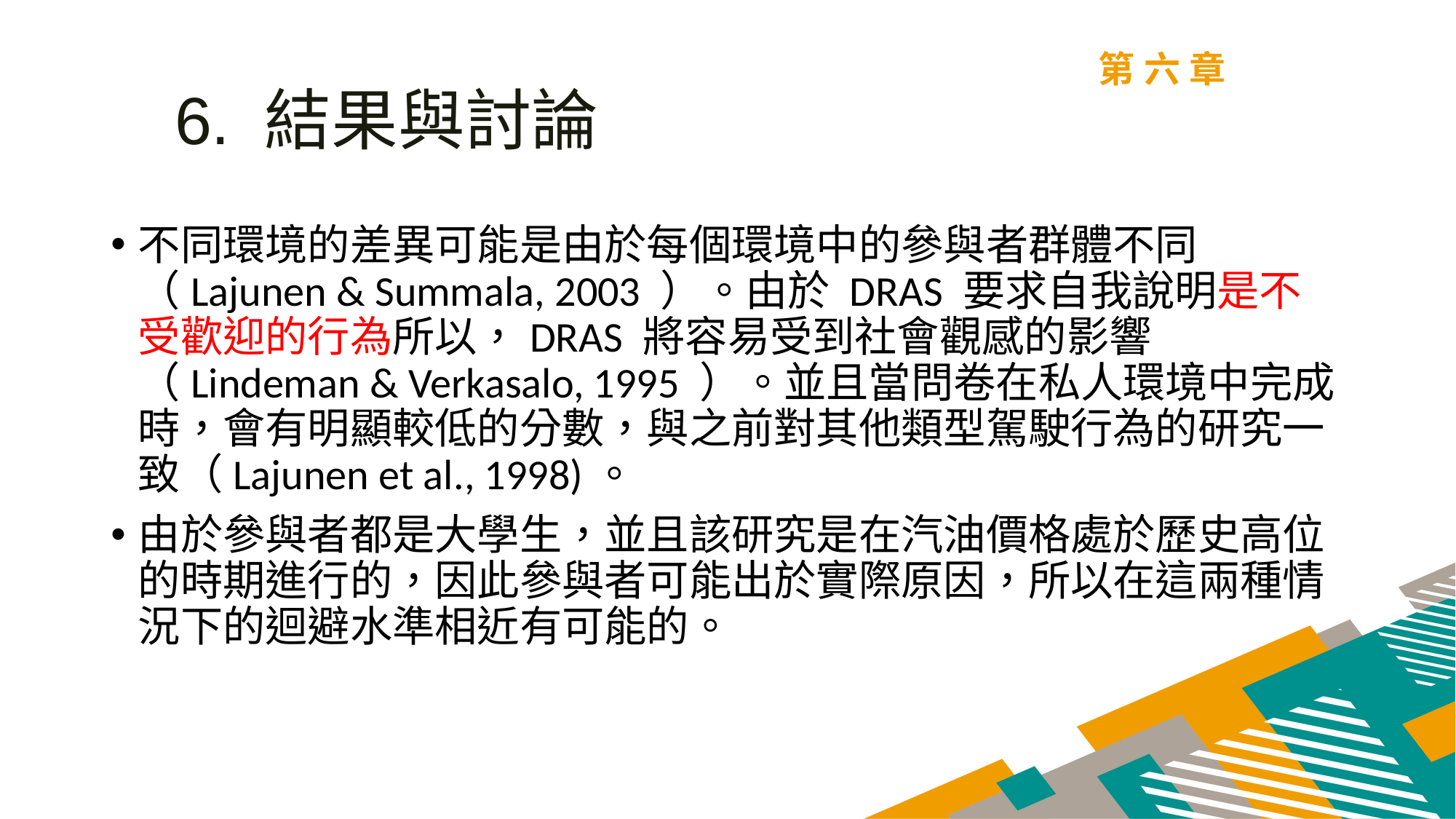

第六章
6. 結果與討論
不同環境的差異可能是由於每個環境中的參與者群體不同（Lajunen & Summala, 2003 ）。由於 DRAS 要求自我說明是不受歡迎的行為所以，DRAS 將容易受到社會觀感的影響（Lindeman & Verkasalo, 1995 ）。並且當問卷在私人環境中完成時，會有明顯較低的分數，與之前對其他類型駕駛行為的研究一致（Lajunen et al., 1998)。
由於參與者都是大學生，並且該研究是在汽油價格處於歷史高位的時期進行的，因此參與者可能出於實際原因，所以在這兩種情況下的迴避水準相近有可能的。